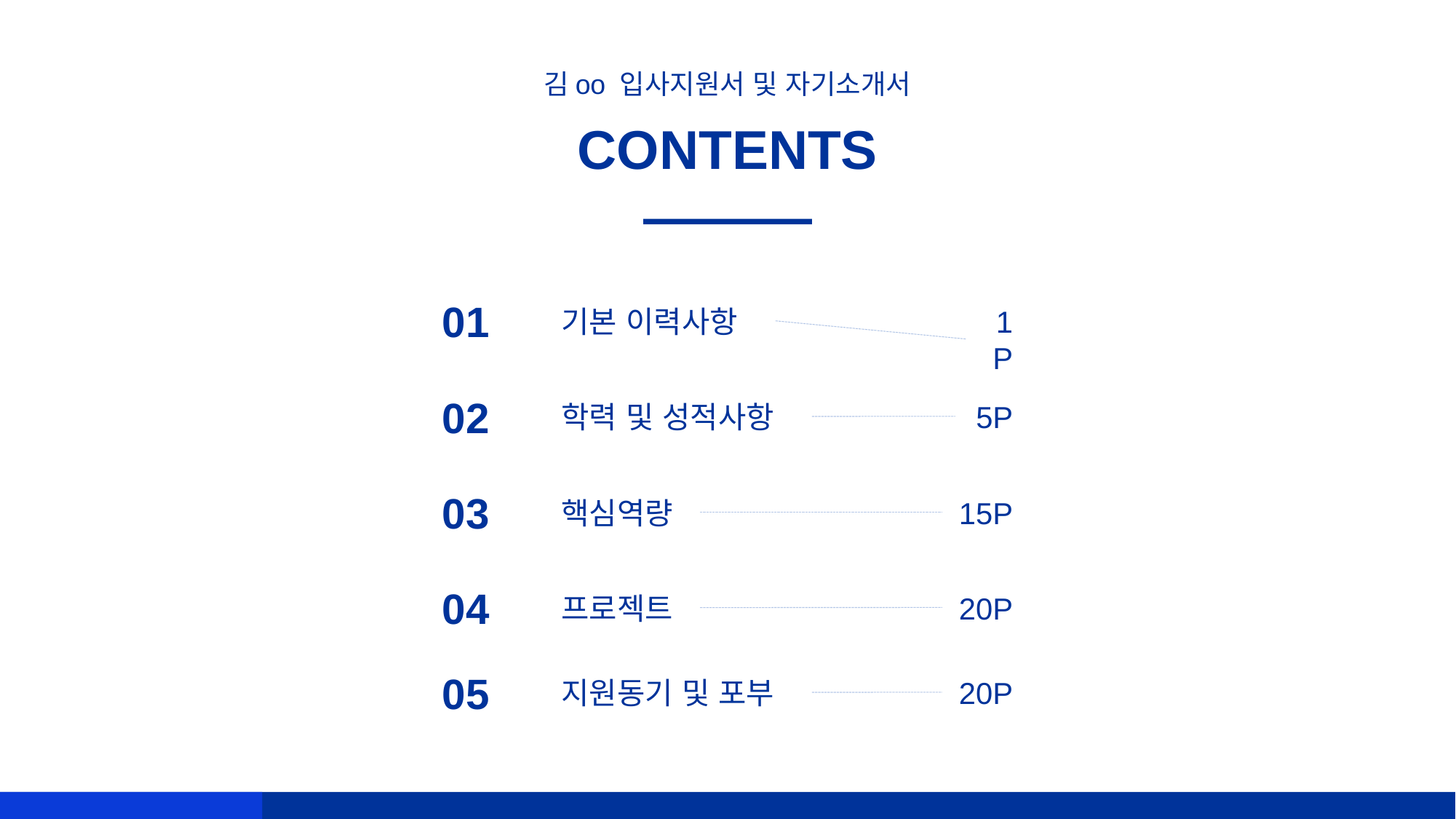

김oo 입사지원서 및 자기소개서
CONTENTS

01
기본 이력사항
1P
02
5P
학력 및 성적사항
03
핵심역량
15P
04
20P
프로젝트
05
20P
지원동기 및 포부